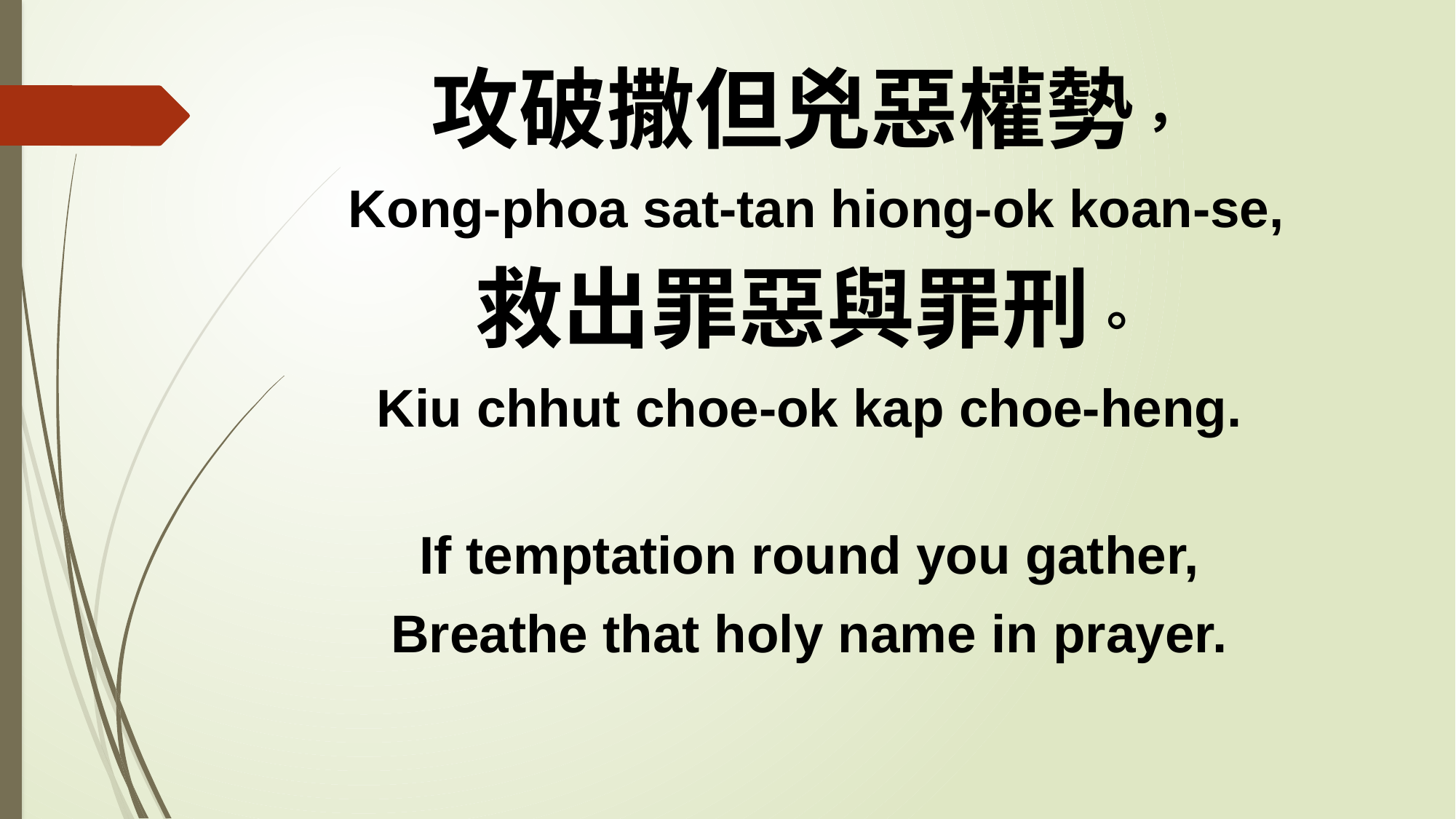

攻破撒但兇惡權勢，
 Kong-phoa sat-tan hiong-ok koan-se,
救出罪惡與罪刑。
Kiu chhut choe-ok kap choe-heng.

If temptation round you gather,
Breathe that holy name in prayer.